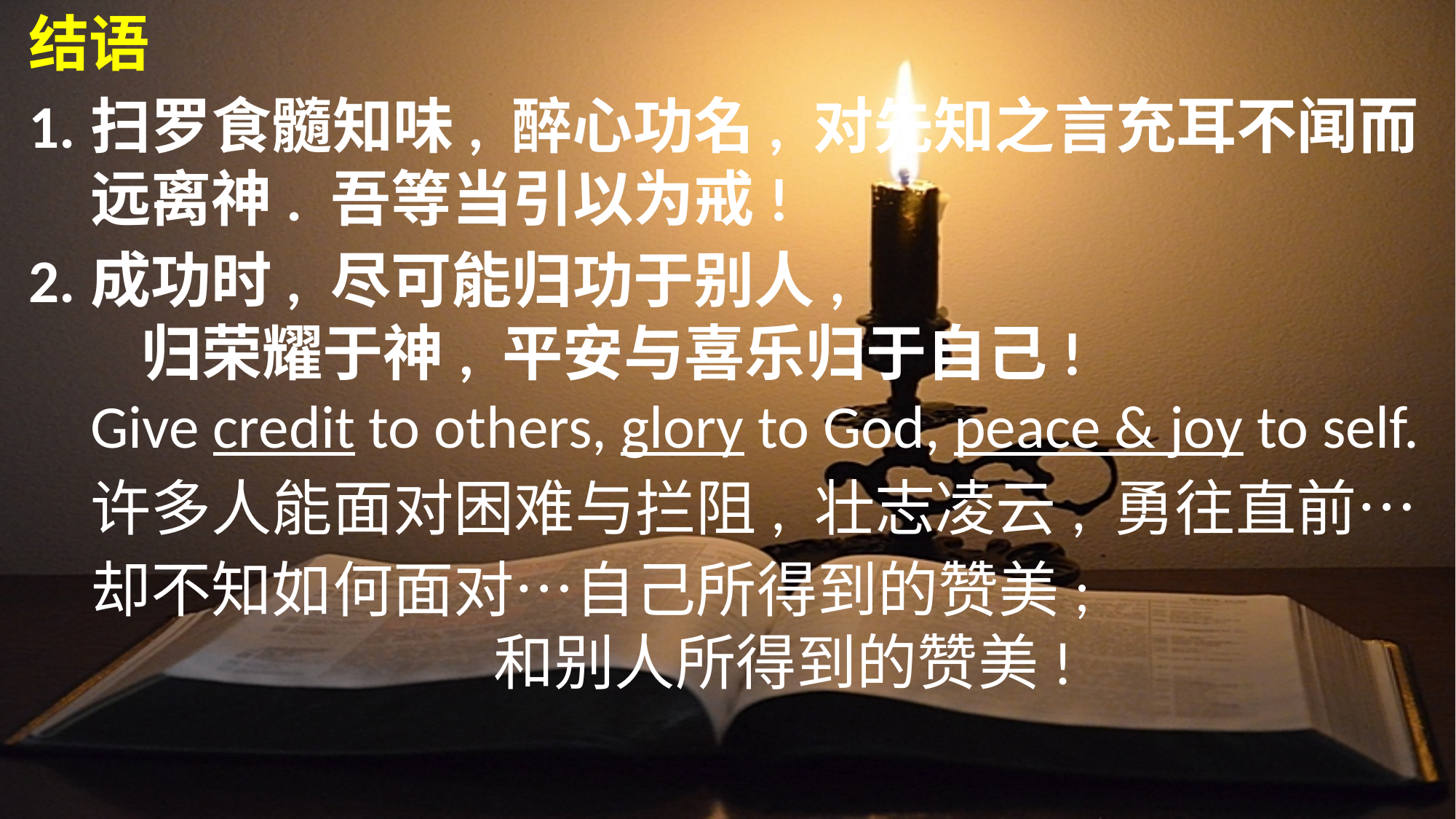

结语
1.	扫罗食髓知味, 醉心功名, 对先知之言充耳不闻而
	远离神. 吾等当引以为戒!
2.	成功时, 尽可能归功于别人,
		归荣耀于神, 平安与喜乐归于自己!
	Give credit to others, 	glory to God, peace & joy to self.
	许多人能面对困难与拦阻, 壮志凌云, 勇往直前…
	却不知如何面对…	自己所得到的赞美;
			和别人所得到的赞美!